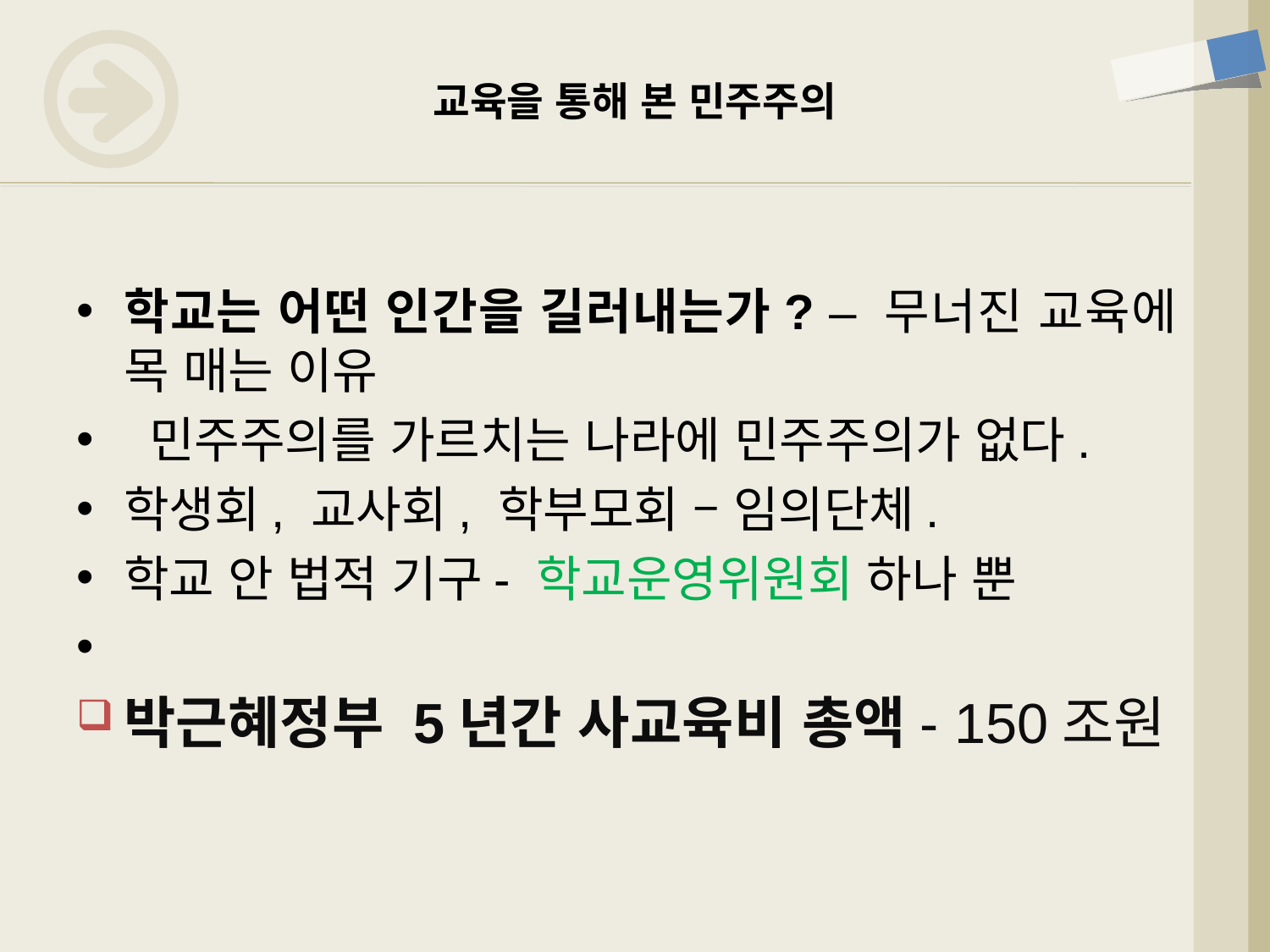

# 교육을 통해 본 민주주의

학교는 어떤 인간을 길러내는가? – 무너진 교육에 목 매는 이유
 민주주의를 가르치는 나라에 민주주의가 없다.
학생회, 교사회, 학부모회 – 임의단체.
학교 안 법적 기구- 학교운영위원회 하나 뿐

박근혜정부 5년간 사교육비 총액- 150조원